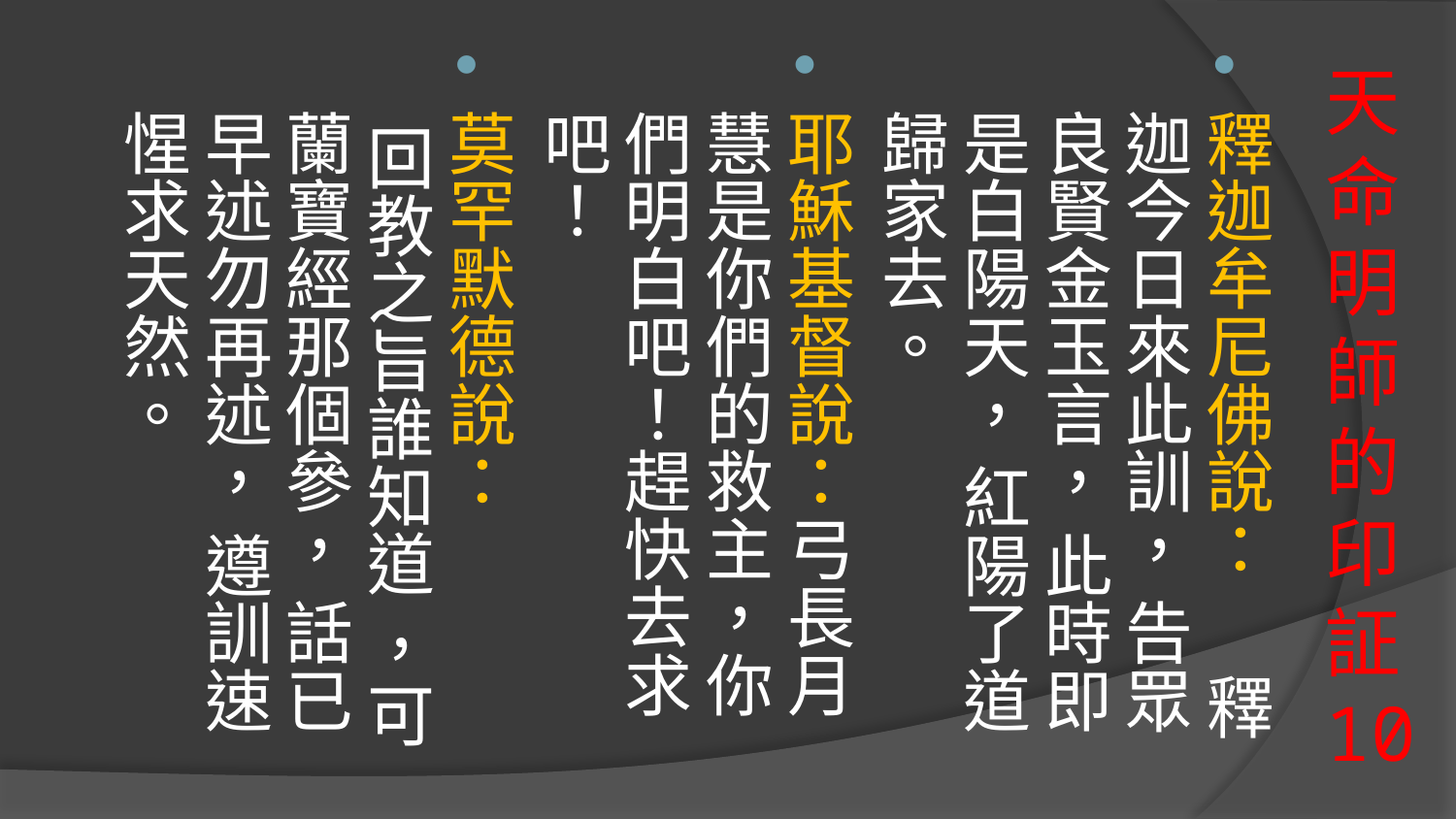

釋迦牟尼佛說：      釋迦今日來此訓， 告眾良賢金玉言， 此時即是白陽天， 紅陽了道歸家去。
耶穌基督說：弓長月慧是你們的救主，你們明白吧！趕快去求吧！
莫罕默德說：                   回教之旨誰知道 ，可蘭寶經那個參， 話已早述勿再述， 遵訓速惺求天然。

# 天命明師的印証10